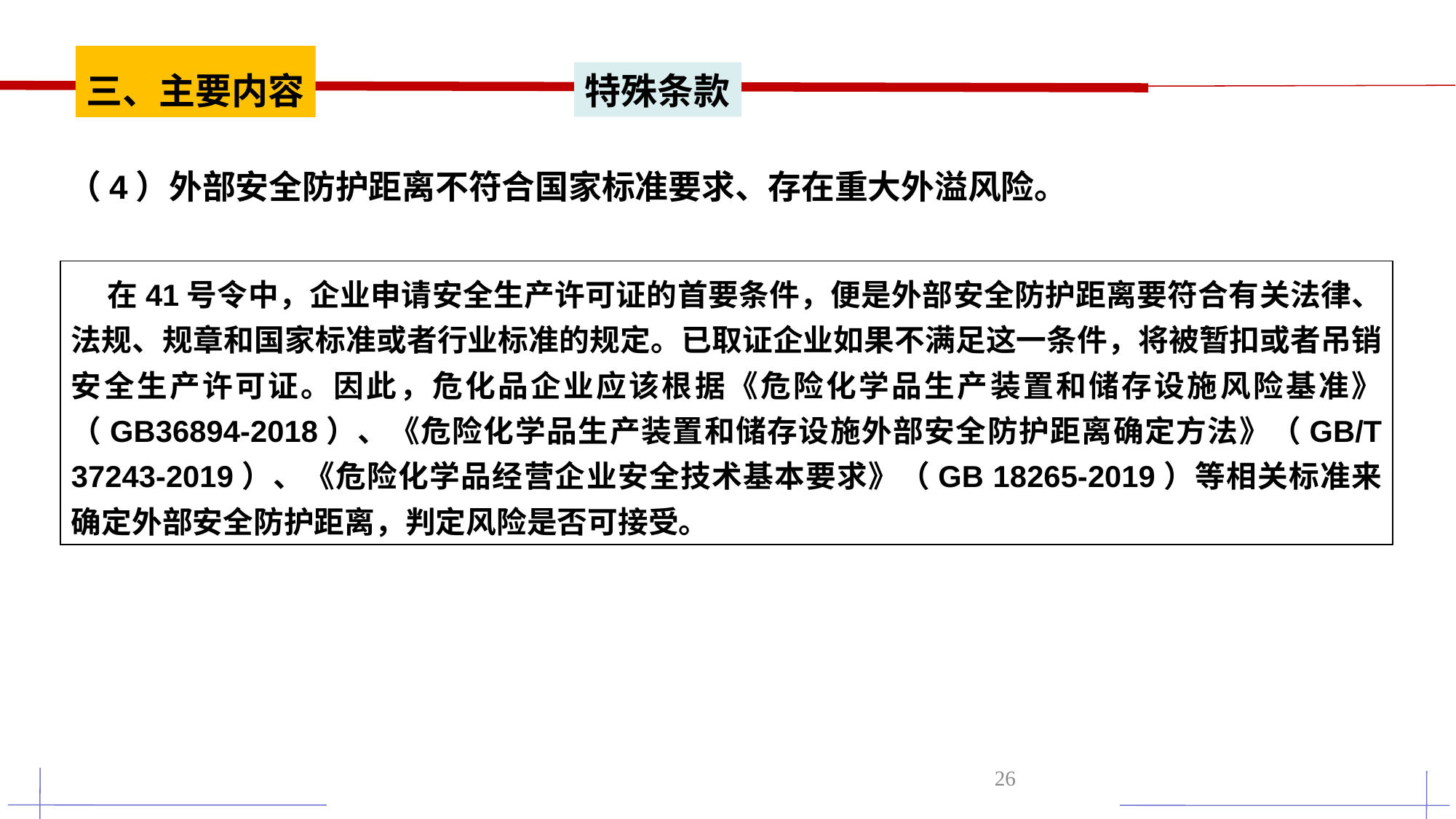

三、主要内容
特殊条款
（4）外部安全防护距离不符合国家标准要求、存在重大外溢风险。
    在41号令中，企业申请安全生产许可证的首要条件，便是外部安全防护距离要符合有关法律、法规、规章和国家标准或者行业标准的规定。已取证企业如果不满足这一条件，将被暂扣或者吊销安全生产许可证。因此，危化品企业应该根据《危险化学品生产装置和储存设施风险基准》（GB36894-2018）、《危险化学品生产装置和储存设施外部安全防护距离确定方法》（GB/T 37243-2019）、《危险化学品经营企业安全技术基本要求》（GB 18265-2019）等相关标准来确定外部安全防护距离，判定风险是否可接受。
26